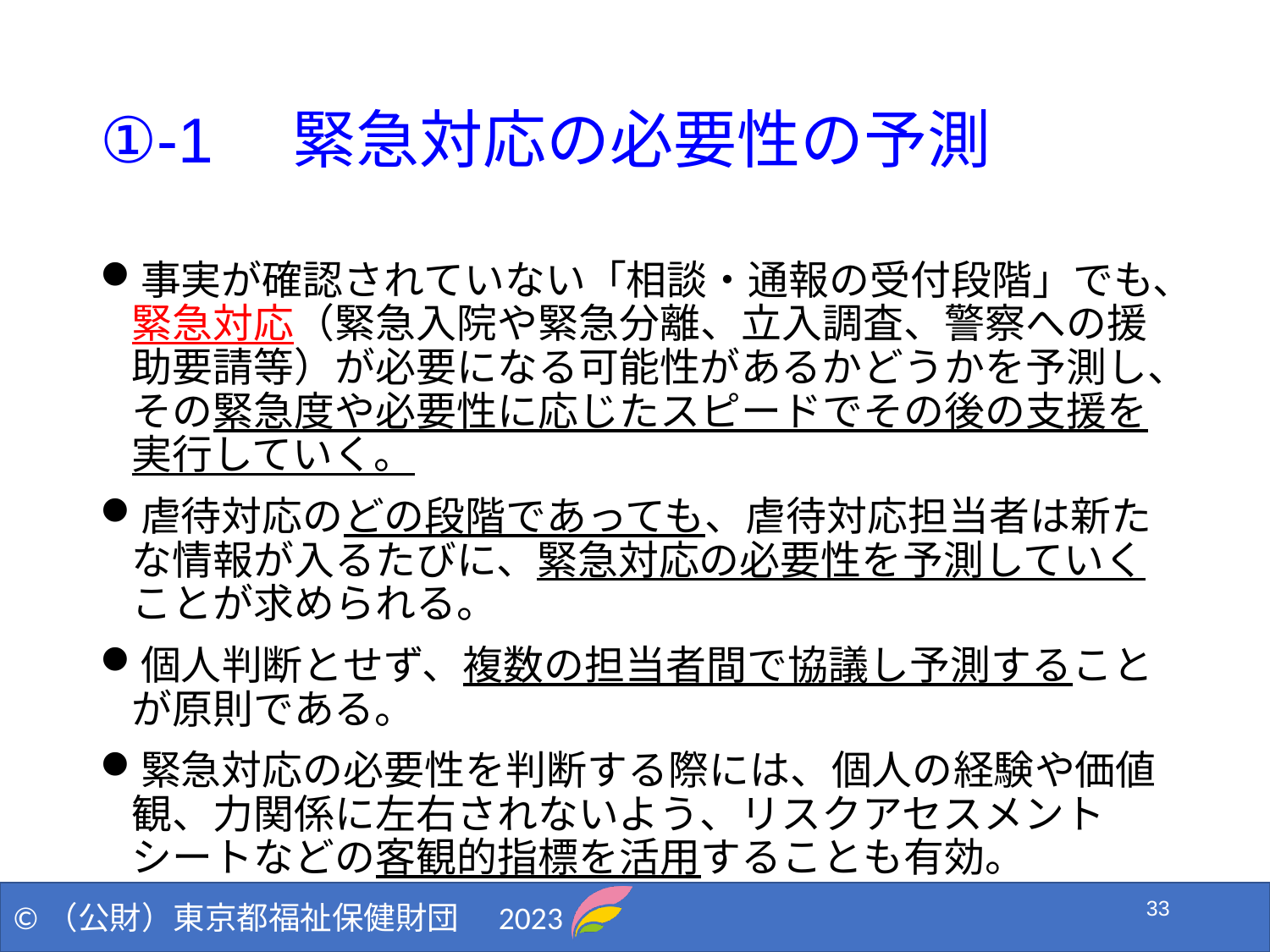

# ①‐1　緊急対応の必要性の予測
事実が確認されていない「相談・通報の受付段階」でも、緊急対応（緊急入院や緊急分離、立入調査、警察への援助要請等）が必要になる可能性があるかどうかを予測し、その緊急度や必要性に応じたスピードでその後の支援を実行していく。
虐待対応のどの段階であっても、虐待対応担当者は新たな情報が入るたびに、緊急対応の必要性を予測していくことが求められる。
個人判断とせず、複数の担当者間で協議し予測することが原則である。
緊急対応の必要性を判断する際には、個人の経験や価値観、力関係に左右されないよう、リスクアセスメントシートなどの客観的指標を活用することも有効。
33